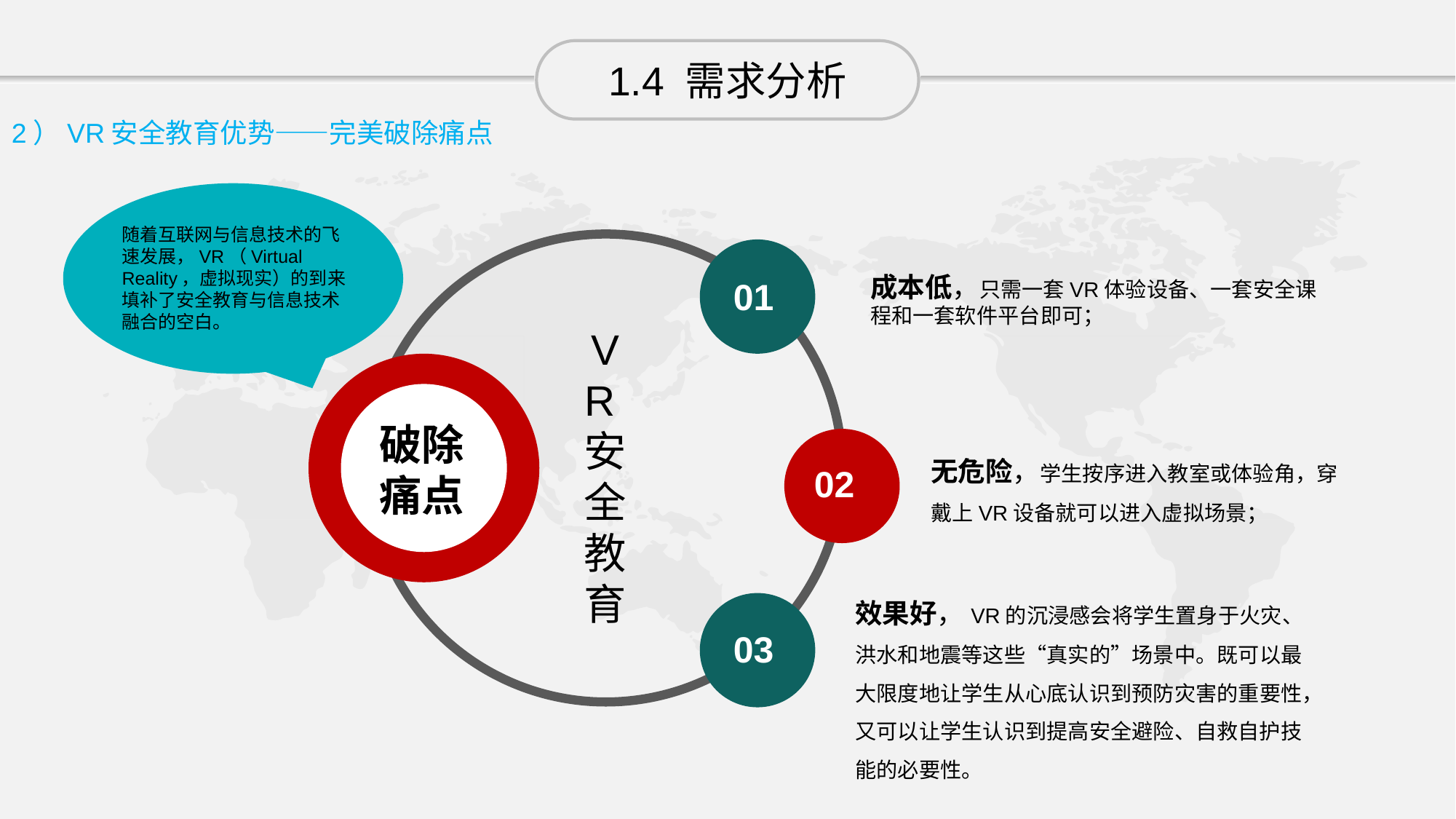

1.4 需求分析
2）VR安全教育优势——完美破除痛点

随着互联网与信息技术的飞速发展，VR（Virtual Reality，虚拟现实）的到来填补了安全教育与信息技术融合的空白。

01

02

03
VR安全教育
成本低，只需一套VR体验设备、一套安全课程和一套软件平台即可；
破除
痛点
无危险，学生按序进入教室或体验角，穿戴上VR设备就可以进入虚拟场景；
效果好，VR的沉浸感会将学生置身于火灾、洪水和地震等这些“真实的”场景中。既可以最大限度地让学生从心底认识到预防灾害的重要性，又可以让学生认识到提高安全避险、自救自护技能的必要性。